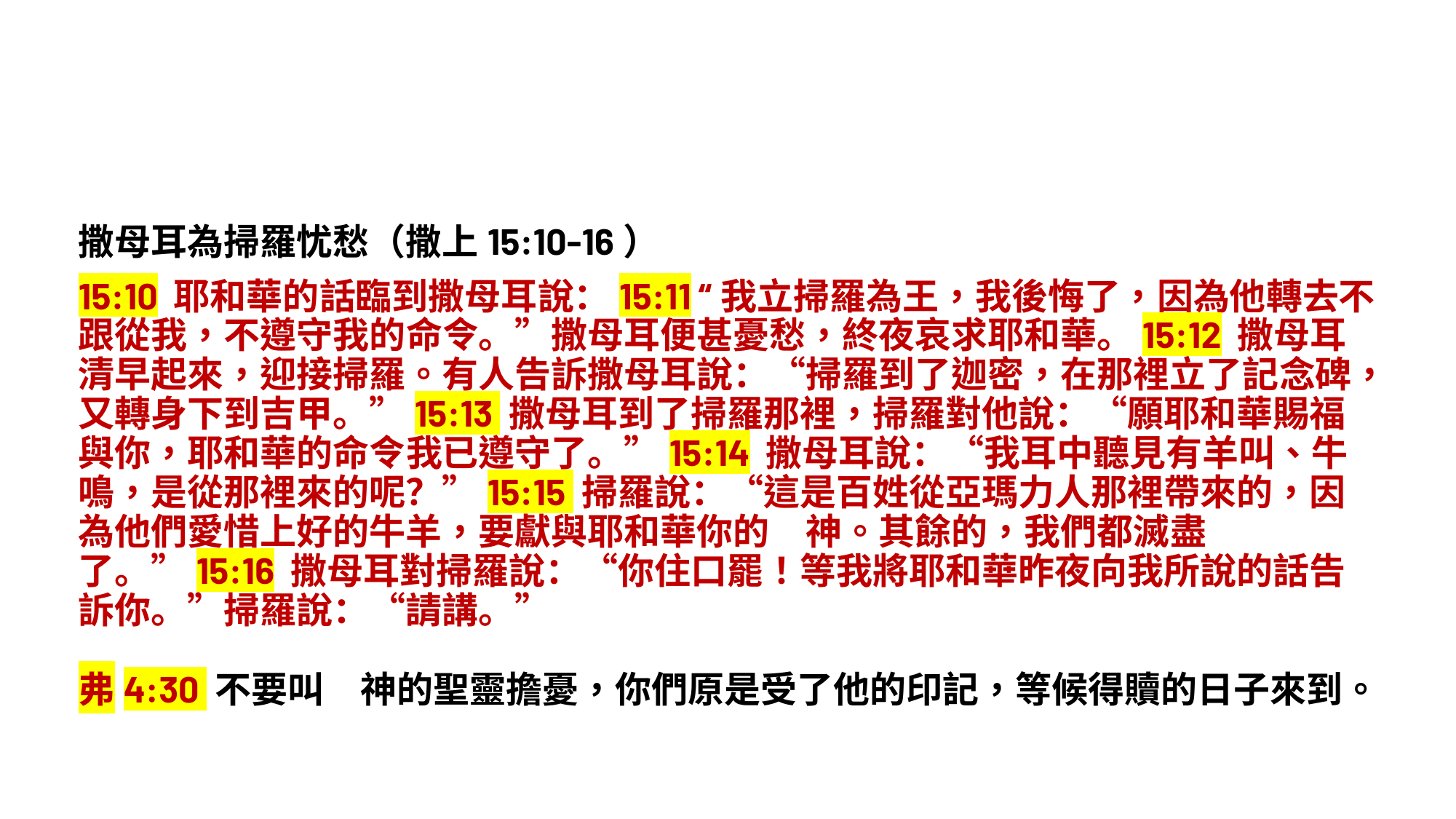

撒母耳為掃羅忧愁（撒上15:10-16）
15:10 耶和華的話臨到撒母耳說：15:11 “我立掃羅為王，我後悔了，因為他轉去不跟從我，不遵守我的命令。”撒母耳便甚憂愁，終夜哀求耶和華。15:12 撒母耳清早起來，迎接掃羅。有人告訴撒母耳說：“掃羅到了迦密，在那裡立了記念碑，又轉身下到吉甲。”15:13 撒母耳到了掃羅那裡，掃羅對他說：“願耶和華賜福與你，耶和華的命令我已遵守了。”15:14 撒母耳說：“我耳中聽見有羊叫、牛鳴，是從那裡來的呢？”15:15 掃羅說：“這是百姓從亞瑪力人那裡帶來的，因為他們愛惜上好的牛羊，要獻與耶和華你的　神。其餘的，我們都滅盡了。”15:16 撒母耳對掃羅說：“你住口罷！等我將耶和華昨夜向我所說的話告訴你。”掃羅說：“請講。”

弗4:30 不要叫　神的聖靈擔憂，你們原是受了他的印記，等候得贖的日子來到。